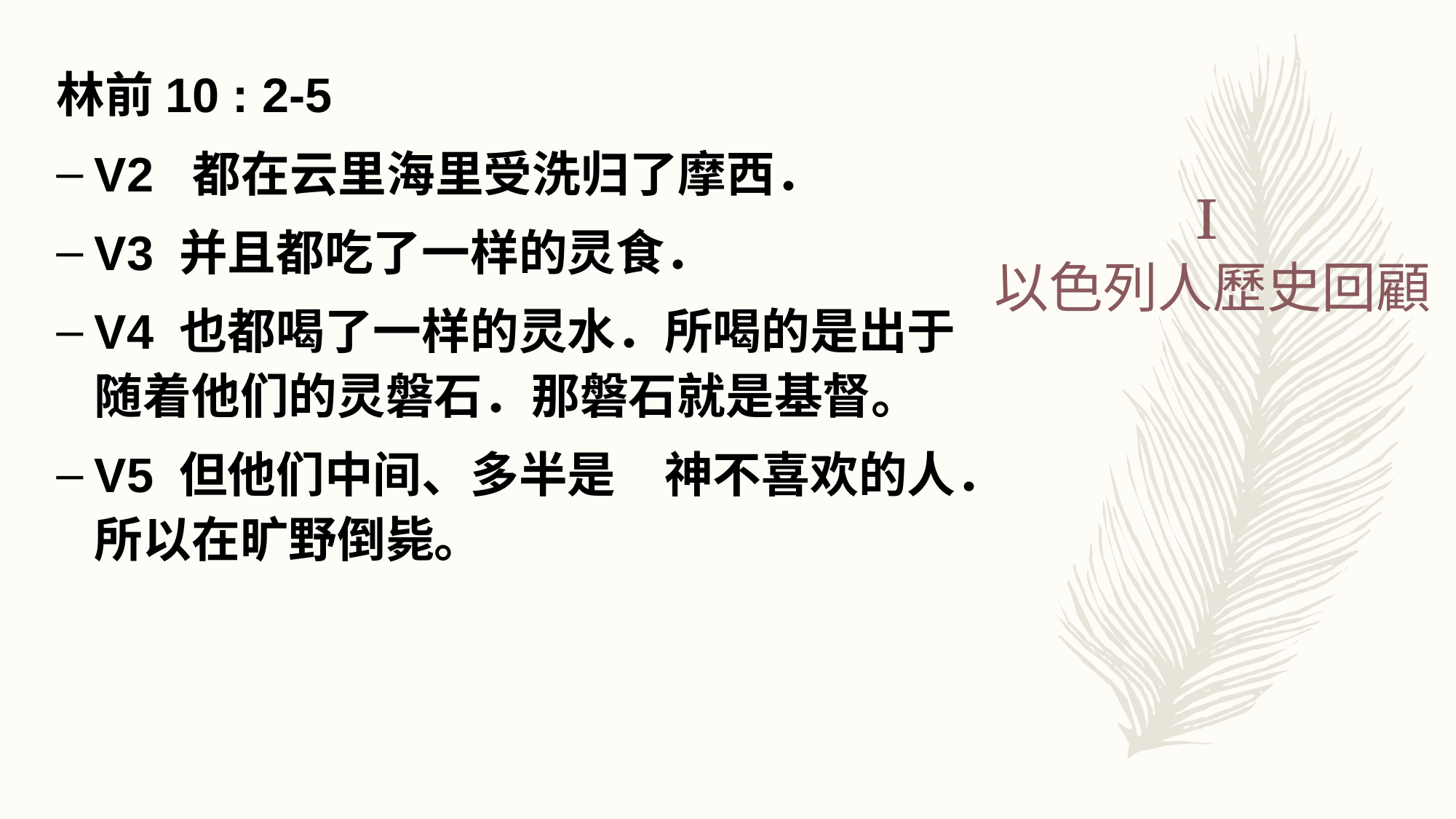

林前10 : 2-5
V2  都在云里海里受洗归了摩西．
V3 并且都吃了一样的灵食．
V4 也都喝了一样的灵水．所喝的是出于随着他们的灵磐石．那磐石就是基督。
V5 但他们中间、多半是　神不喜欢的人．所以在旷野倒毙。
# I 以色列人歷史回顧